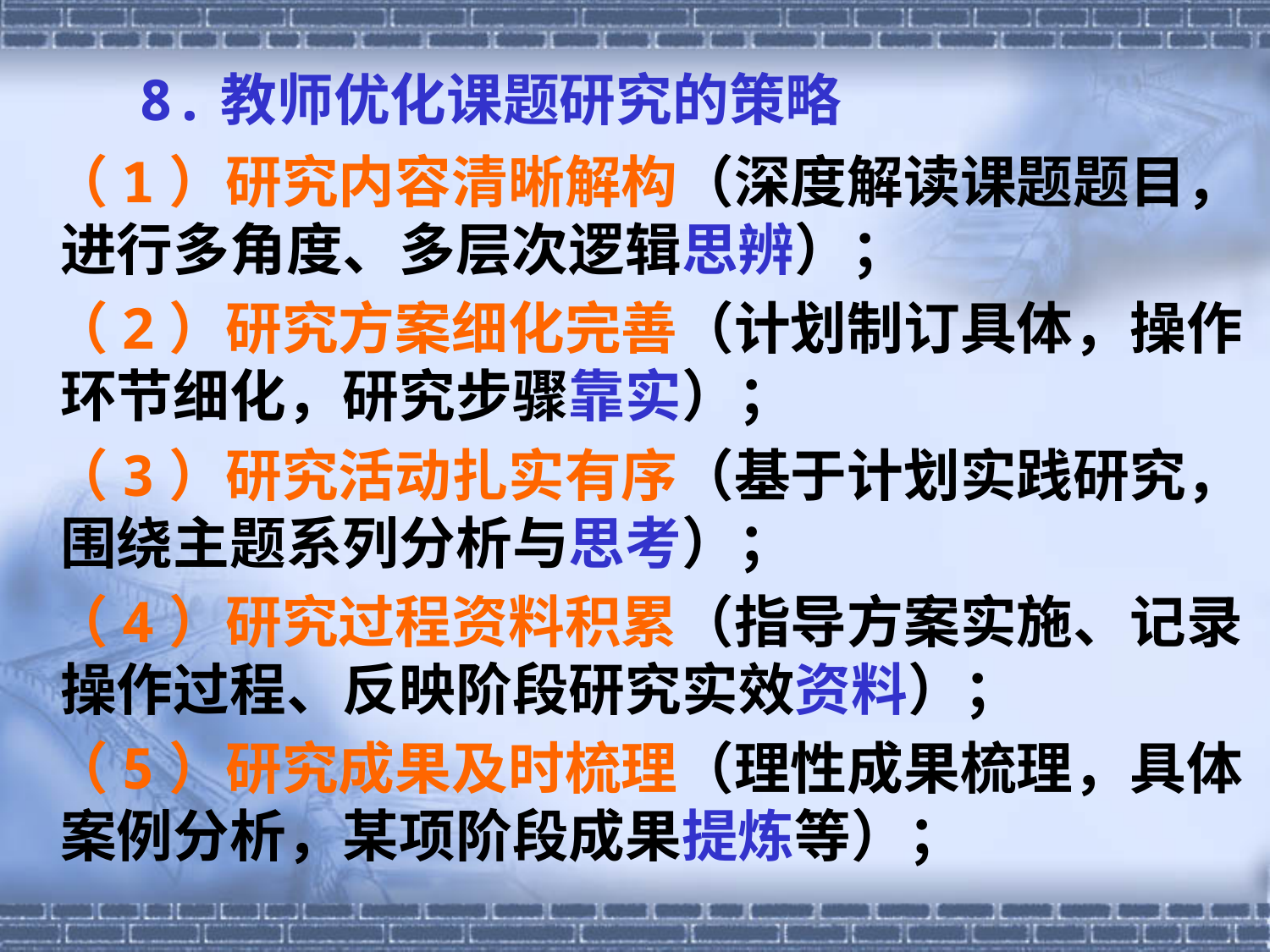

8.教师优化课题研究的策略
  （1）研究内容清晰解构（深度解读课题题目，进行多角度、多层次逻辑思辨）；
  （2）研究方案细化完善（计划制订具体，操作环节细化，研究步骤靠实）；
  （3）研究活动扎实有序（基于计划实践研究，围绕主题系列分析与思考）；
  （4）研究过程资料积累（指导方案实施、记录操作过程、反映阶段研究实效资料）；
  （5）研究成果及时梳理（理性成果梳理，具体案例分析，某项阶段成果提炼等）；